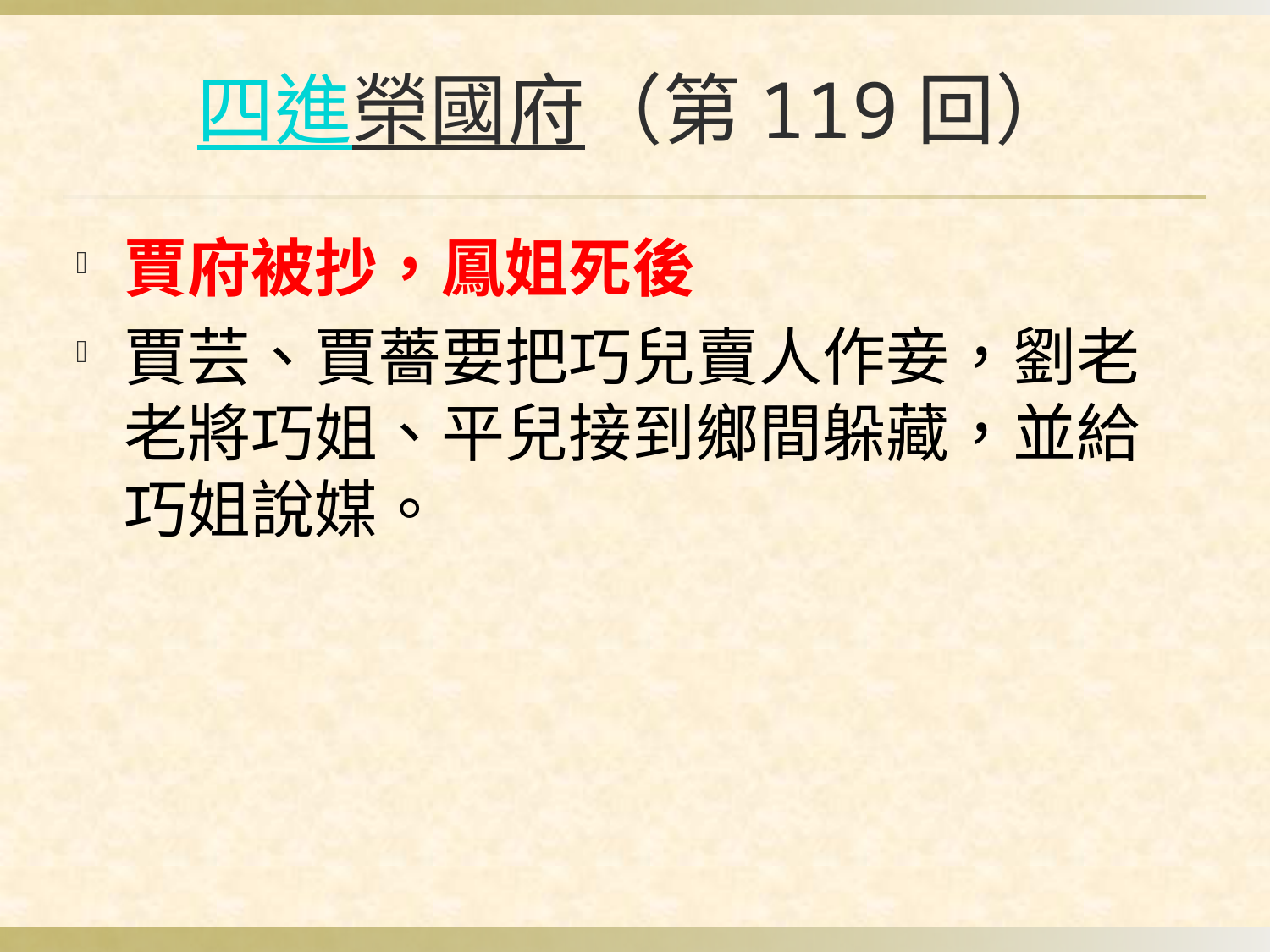

# 四進榮國府（第119回）
賈府被抄，鳳姐死後
賈芸、賈薔要把巧兒賣人作妾，劉老老將巧姐、平兒接到鄉間躲藏，並給巧姐說媒。